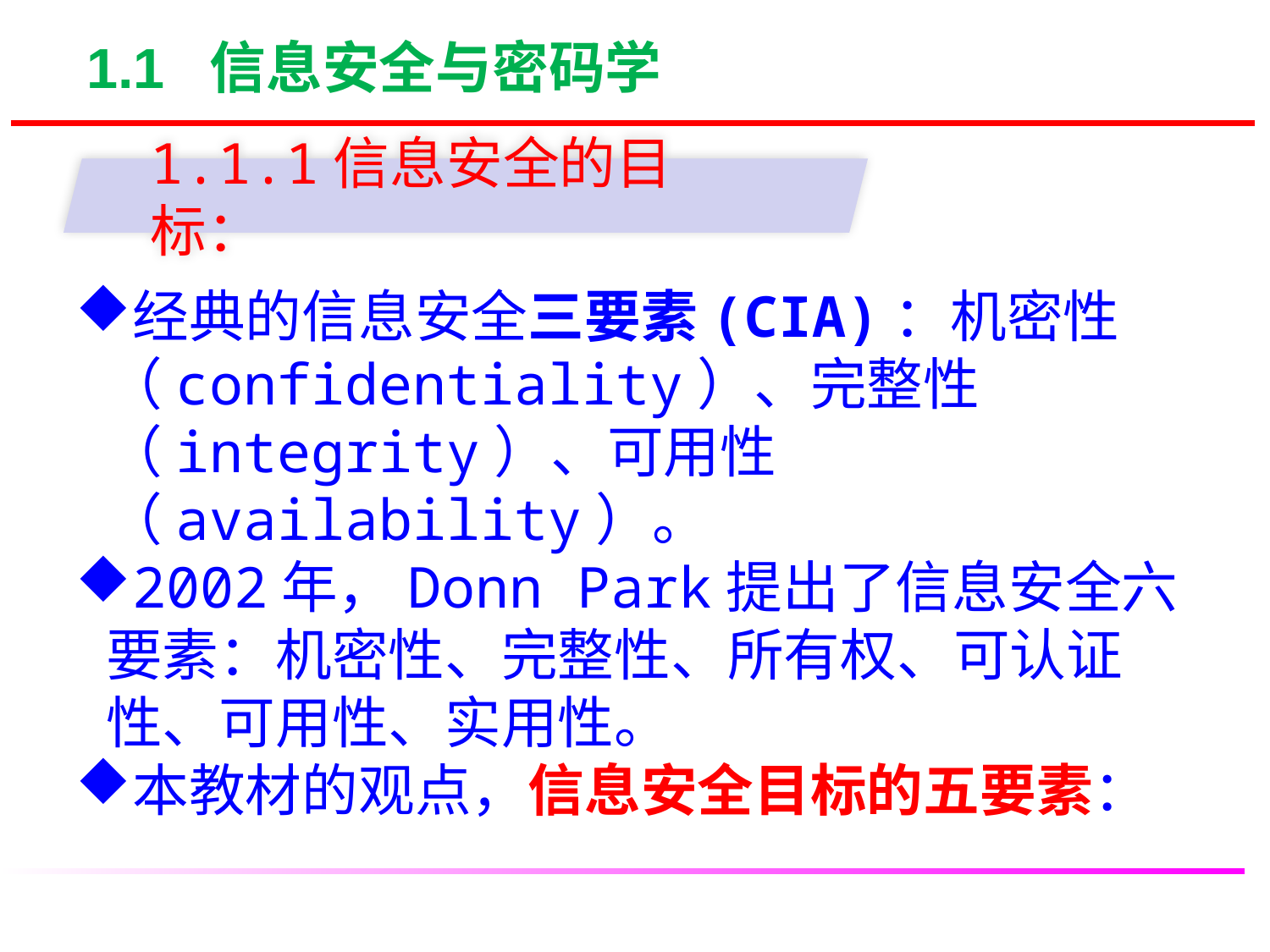

1.1  信息安全与密码学
1.1.1信息安全的目标：
经典的信息安全三要素(CIA)：机密性（confidentiality）、完整性（integrity）、可用性（availability）。
2002年，Donn Park提出了信息安全六要素：机密性、完整性、所有权、可认证性、可用性、实用性。
本教材的观点，信息安全目标的五要素：